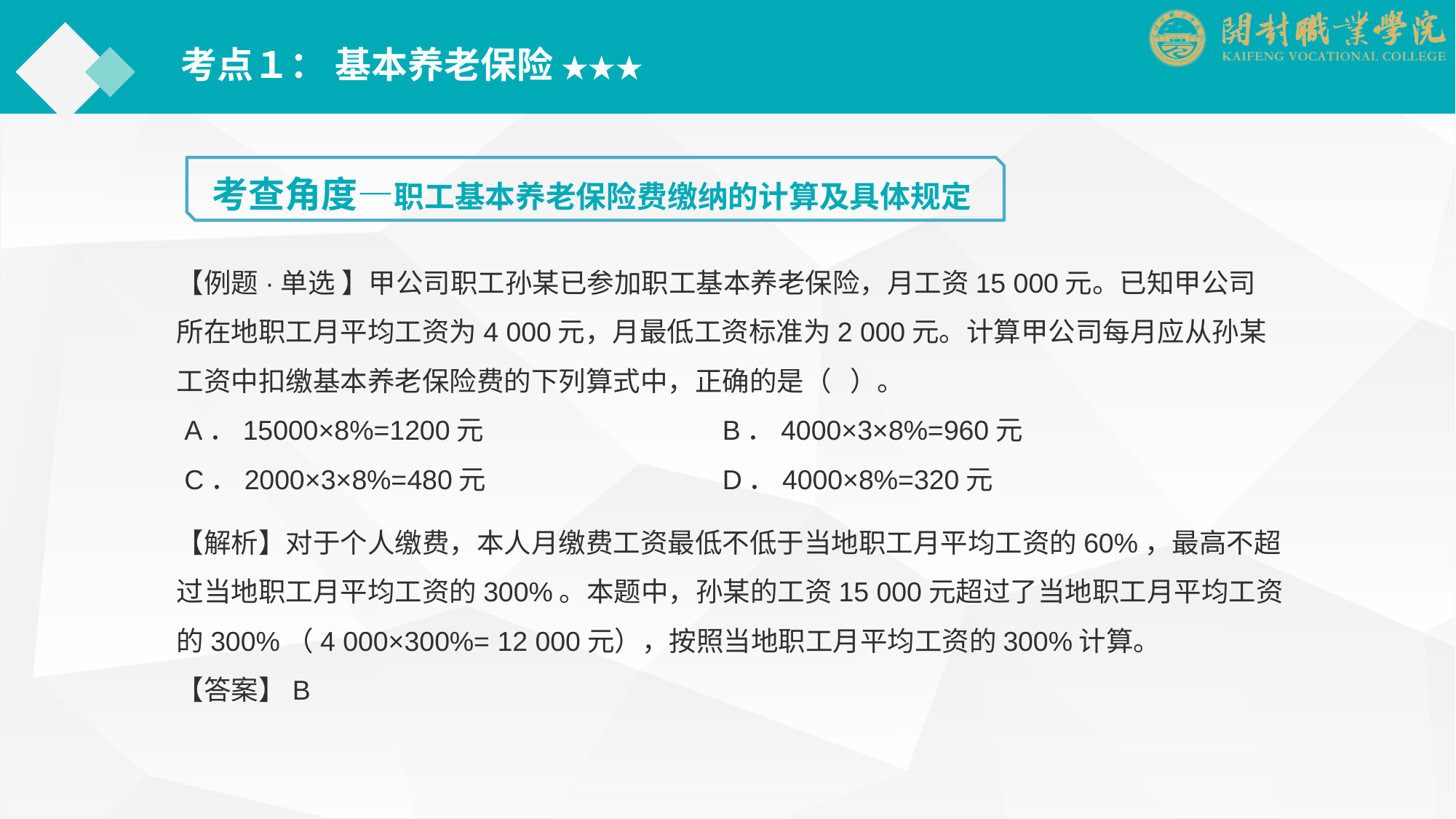

考点１： 基本养老保险 ★★★

考查角度—职工基本养老保险费缴纳的计算及具体规定
【例题·单选 】甲公司职工孙某已参加职工基本养老保险，月工资15 000元。已知甲公司所在地职工月平均工资为4 000元，月最低工资标准为2 000元。计算甲公司每月应从孙某工资中扣缴基本养老保险费的下列算式中，正确的是（   ）。
 A．15000×8%=1200元			B．4000×3×8%=960元
 C．2000×3×8%=480元			D．4000×8%=320元
【解析】对于个人缴费，本人月缴费工资最低不低于当地职工月平均工资的60%，最高不超过当地职工月平均工资的300%。本题中，孙某的工资15 000元超过了当地职工月平均工资的300%（4 000×300%= 12 000元），按照当地职工月平均工资的300%计算。
【答案】B